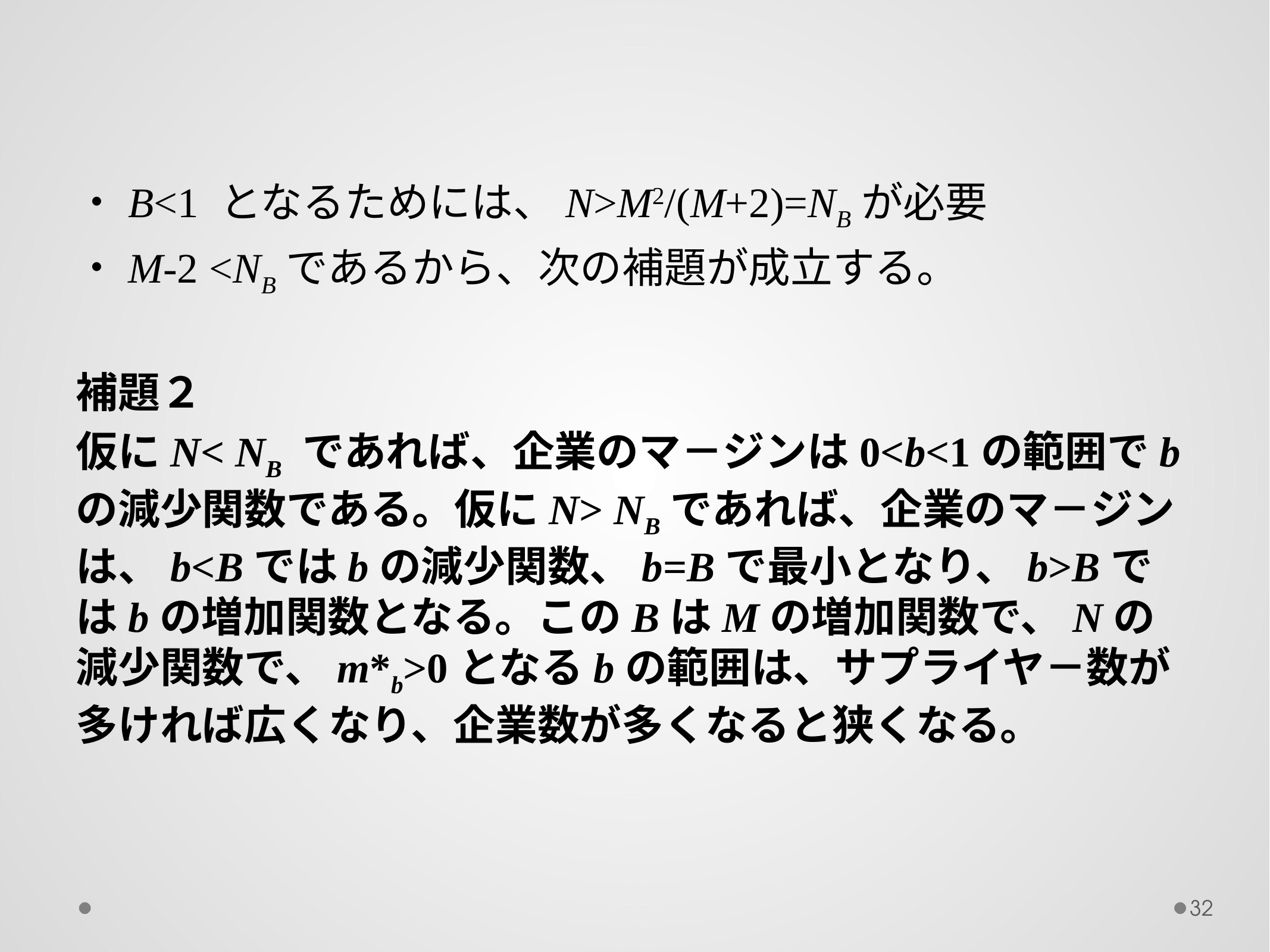

・B<1 となるためには、N>M2/(M+2)=NBが必要
・M-2 <NBであるから、次の補題が成立する。

補題２
仮にN< NB であれば、企業のマ－ジンは0<b<1の範囲でbの減少関数である。仮にN> NBであれば、企業のマ－ジンは、b<Bではbの減少関数、b=Bで最小となり、b>Bではbの増加関数となる。このBはMの増加関数で、Nの減少関数で、m*b>0となるbの範囲は、サプライヤ－数が多ければ広くなり、企業数が多くなると狭くなる。

32